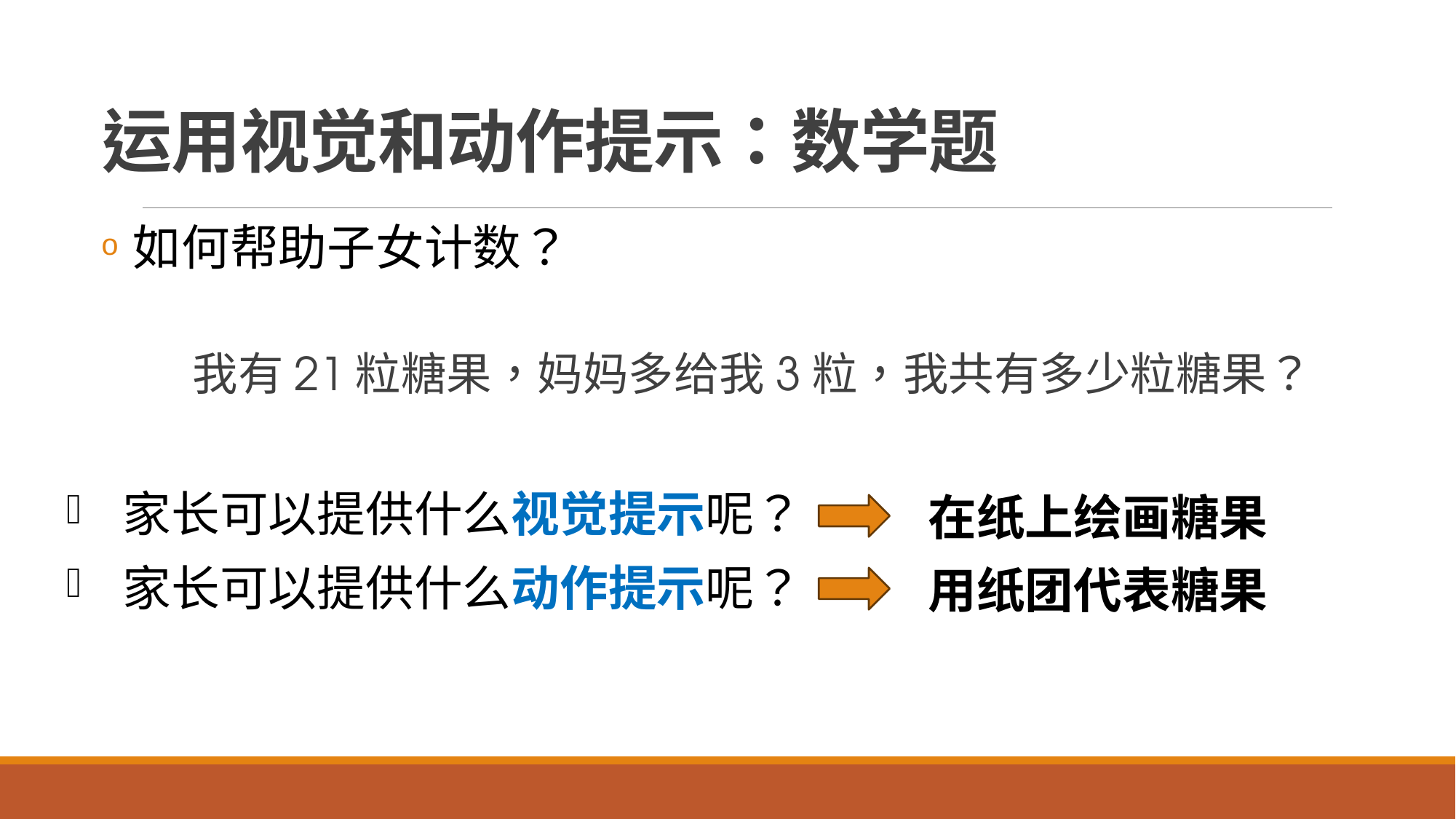

运用视觉和动作提示：数学题
 如何帮助子女计数？

    我有21粒糖果，妈妈多给我3粒，我共有多少粒糖果？

在纸上绘画糖果
  家长可以提供什么视觉提示呢？

用纸团代表糖果
  家长可以提供什么动作提示呢？